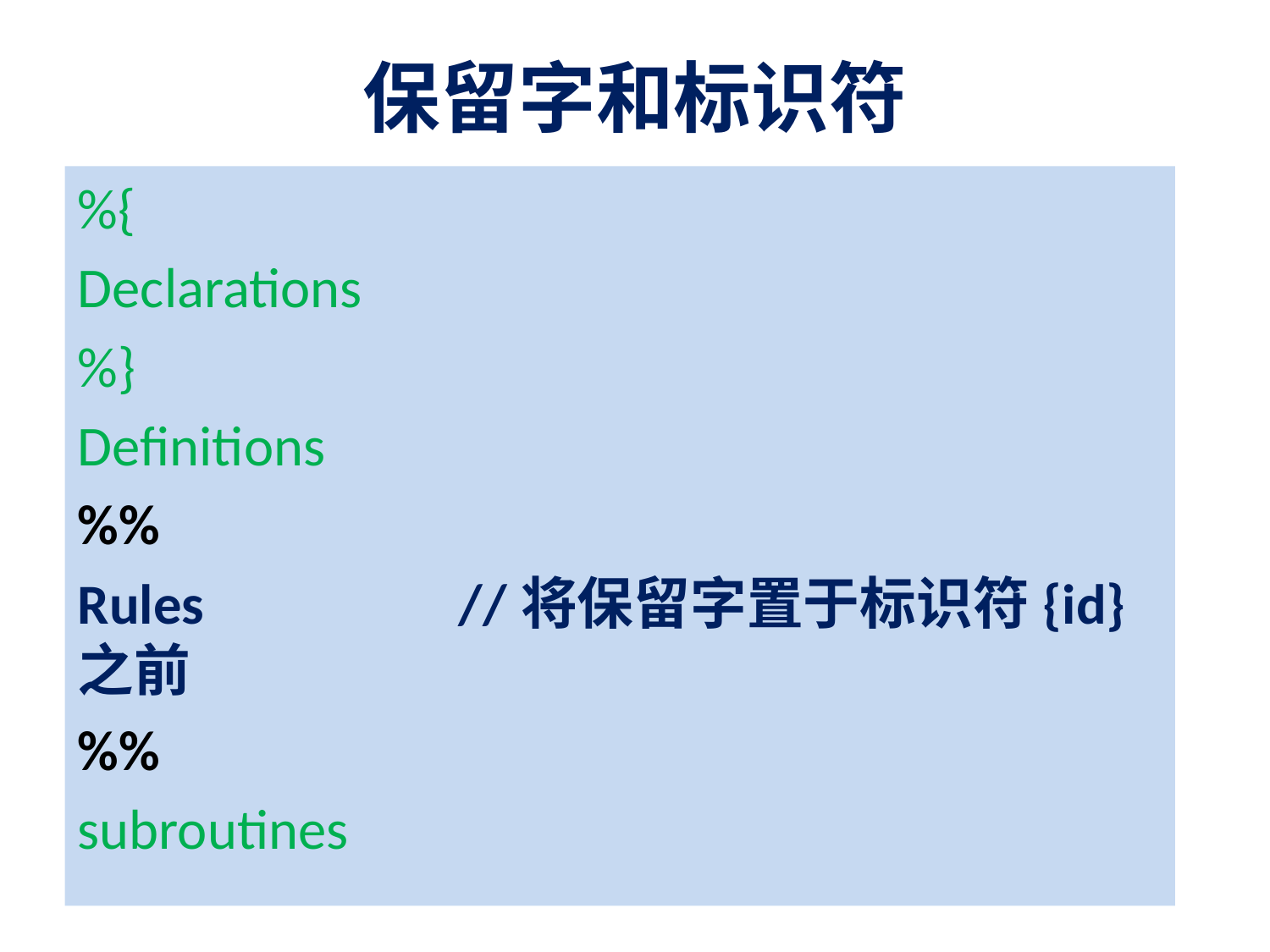

# 保留字和标识符
%{
Declarations
%}
Definitions
%%
Rules		//将保留字置于标识符{id}之前
%%
subroutines